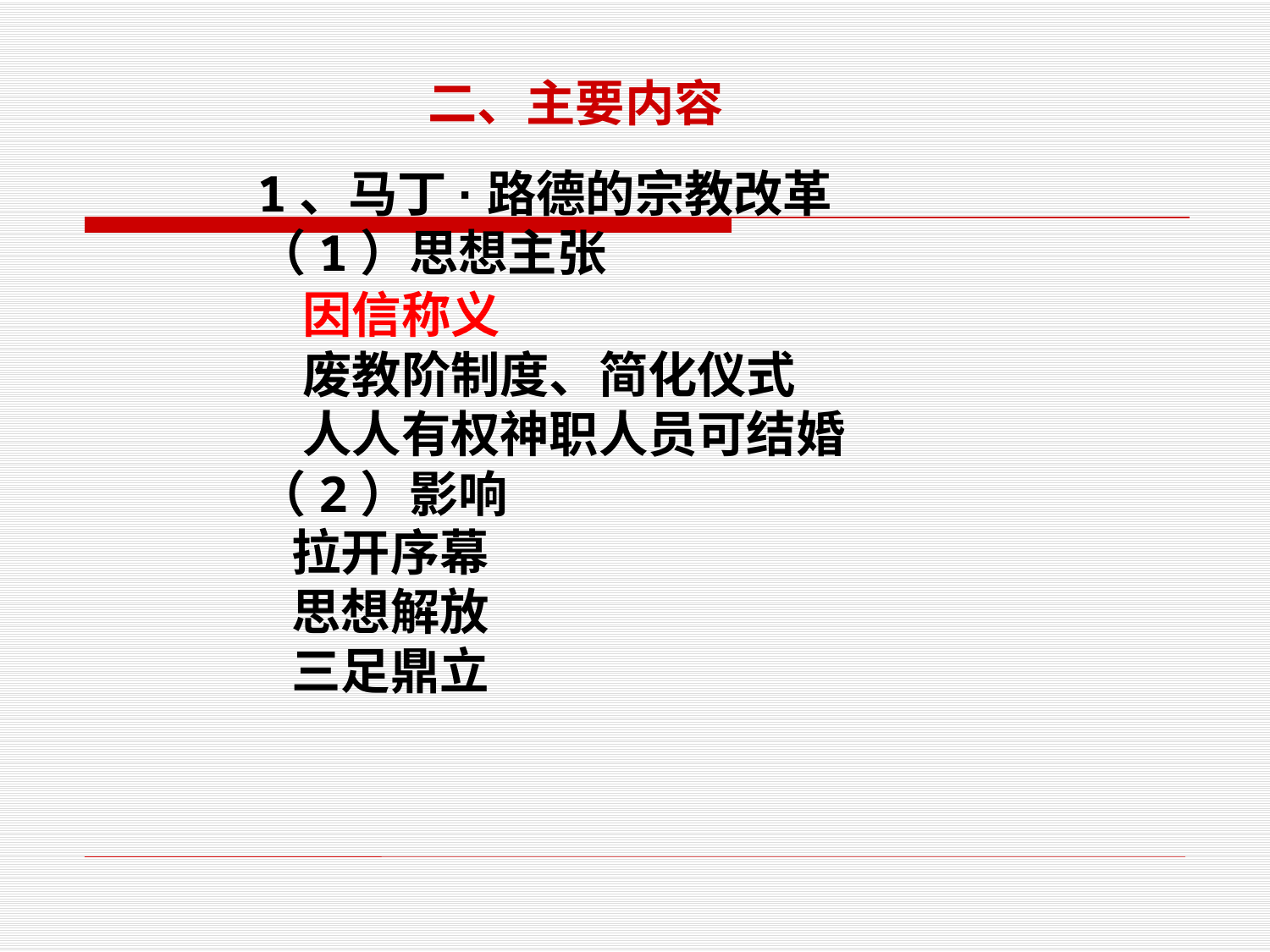

二、主要内容
1、马丁·路德的宗教改革
（1）思想主张
   因信称义
   废教阶制度、简化仪式
   人人有权神职人员可结婚
（2）影响
  拉开序幕
  思想解放
  三足鼎立